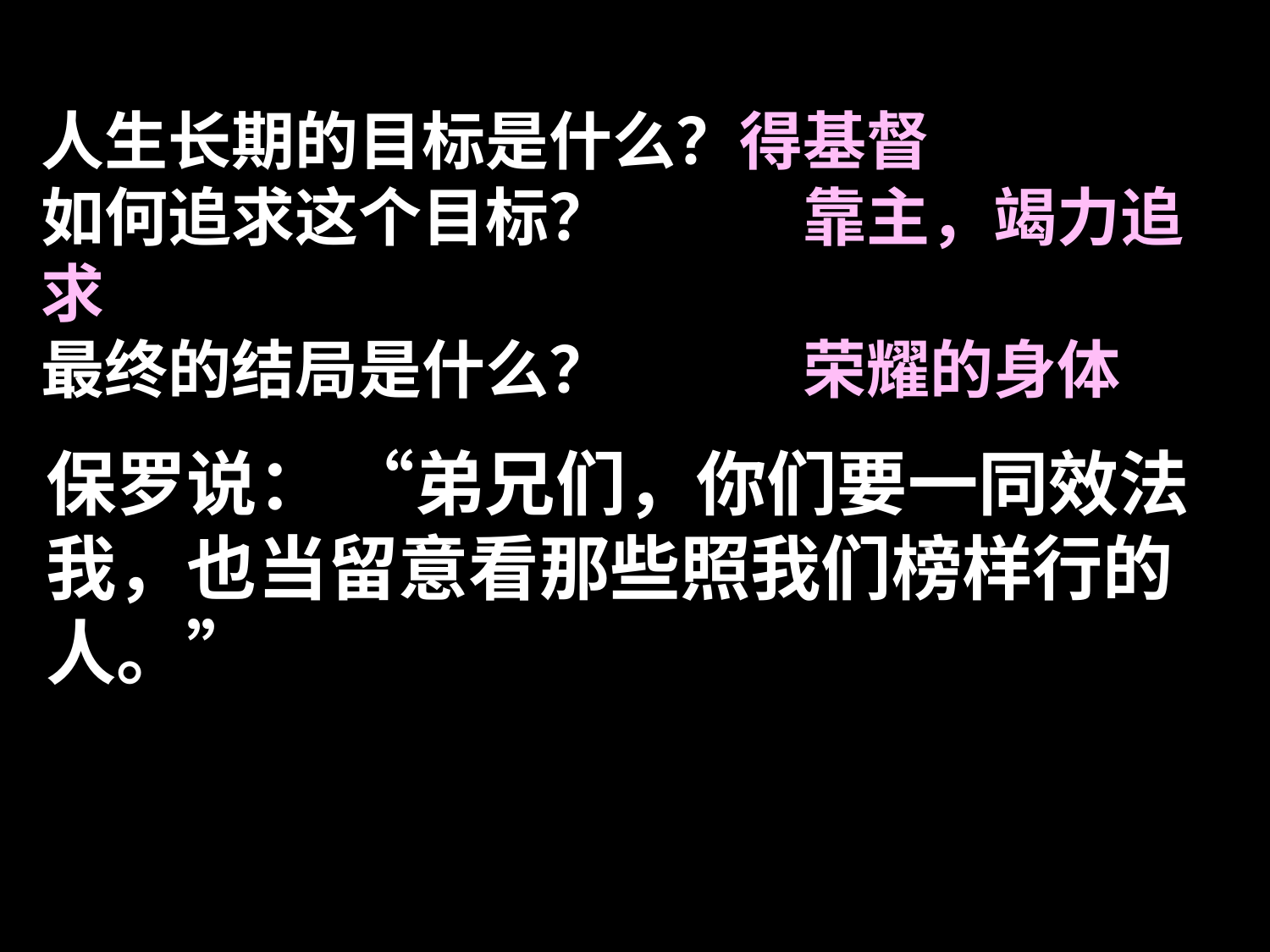

人生长期的目标是什么？得基督
如何追求这个目标？		靠主，竭力追求
最终的结局是什么？		荣耀的身体

保罗说： “弟兄们，你们要一同效法我，也当留意看那些照我们榜样行的人。”